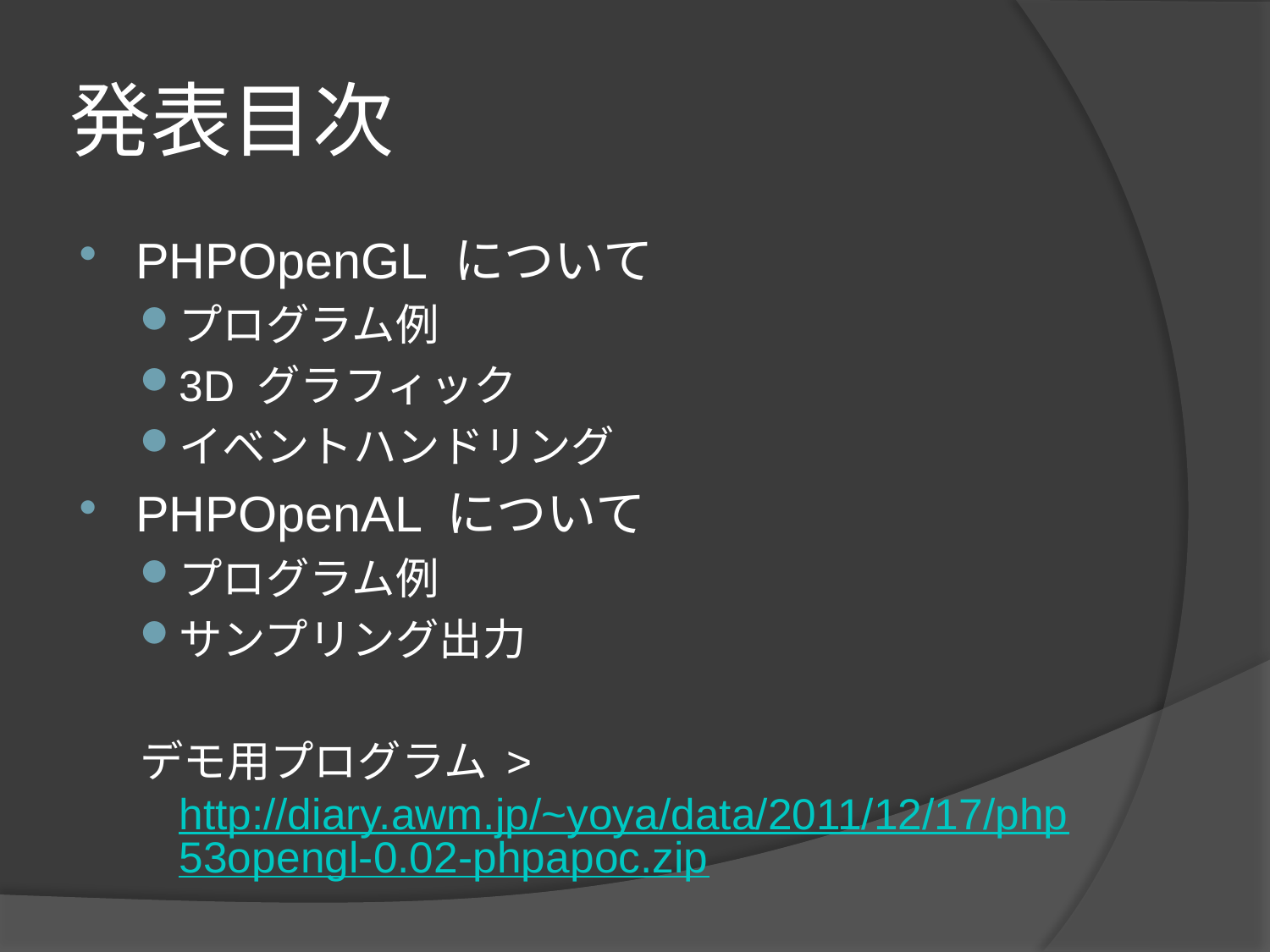

# 発表目次
PHPOpenGL について
プログラム例
3D グラフィック
イベントハンドリング
PHPOpenAL について
プログラム例
サンプリング出力

デモ用プログラム > http://diary.awm.jp/~yoya/data/2011/12/17/php53opengl-0.02-phpapoc.zip